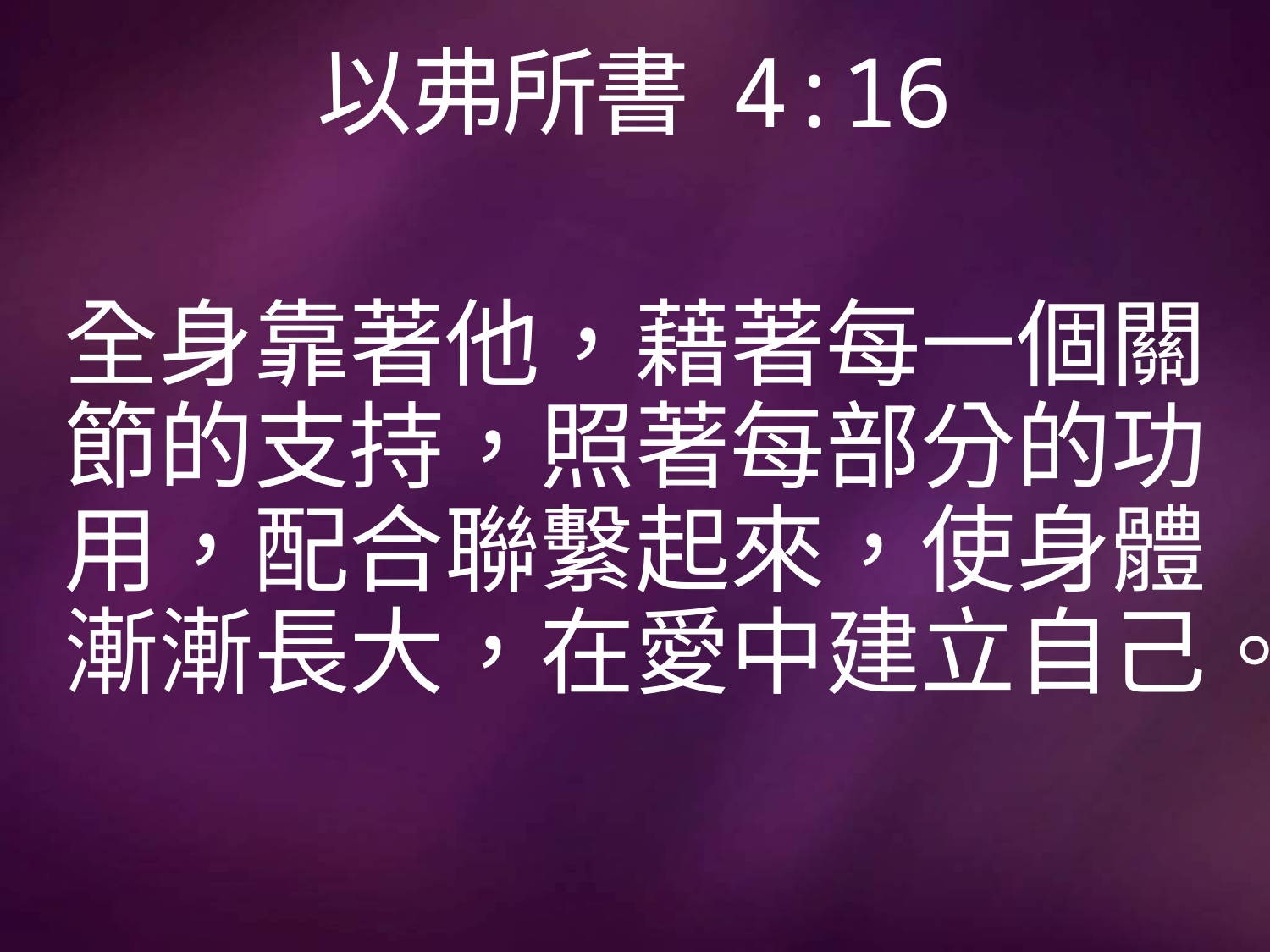

# 以弗所書 4:16
全身靠著他，藉著每一個關節的支持，照著每部分的功用，配合聯繫起來，使身體漸漸長大，在愛中建立自己。